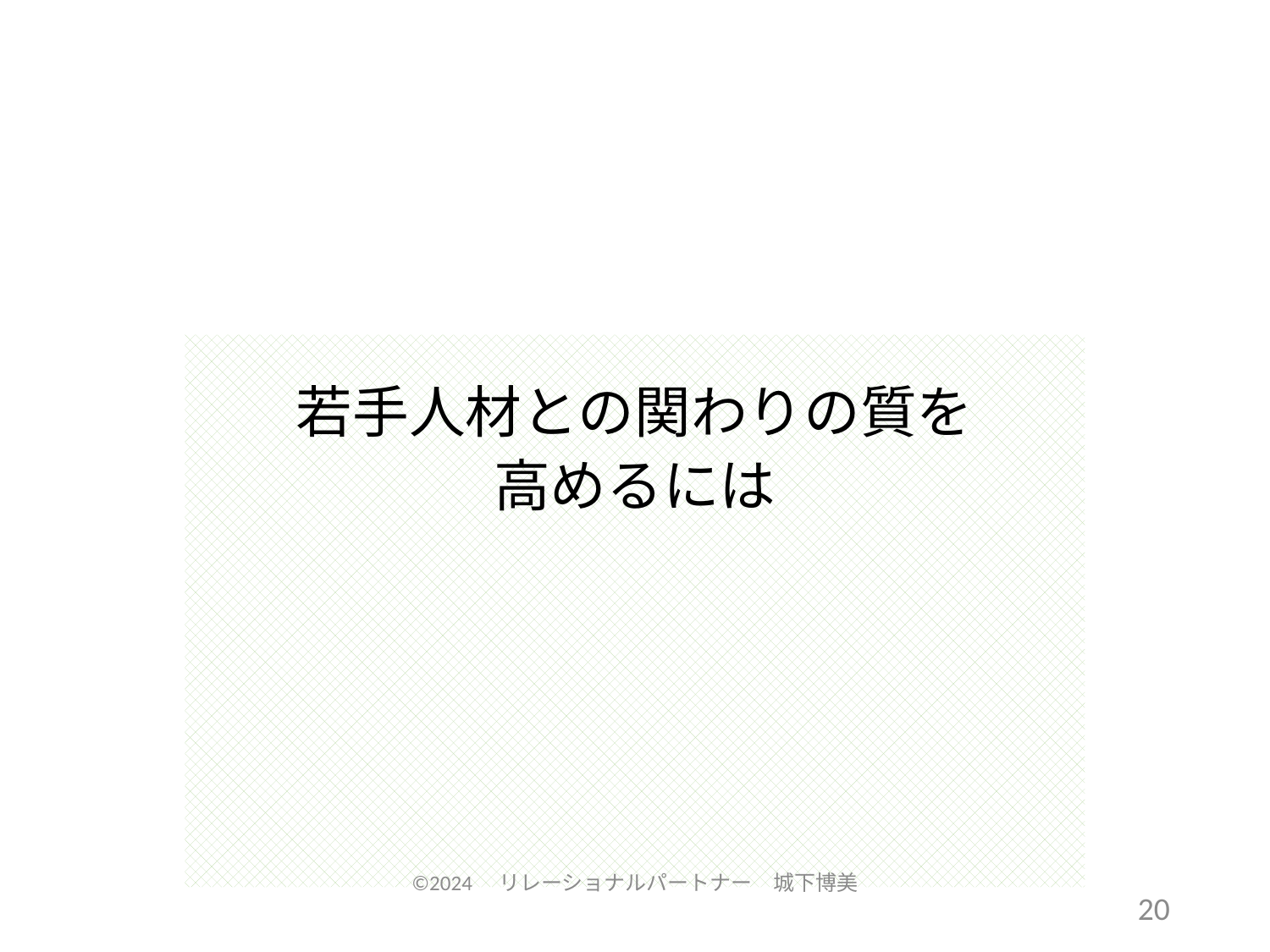

若手人材との関わりの質を
高めるには
©2024　リレーショナルパートナー　城下博美
20